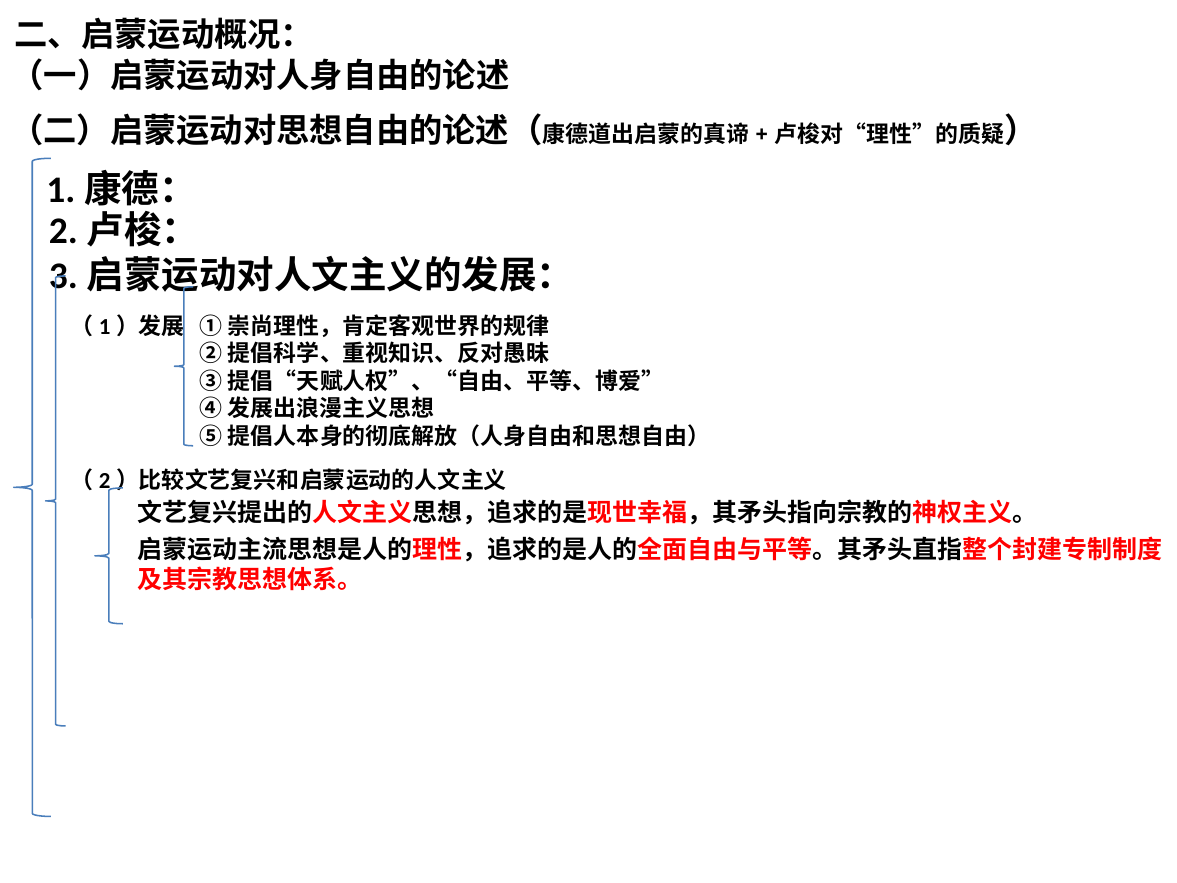

二、启蒙运动概况：
（一）启蒙运动对人身自由的论述
（二）启蒙运动对思想自由的论述（康德道出启蒙的真谛+卢梭对“理性”的质疑）
1.康德：

2.卢梭：
3.启蒙运动对人文主义的发展：

（1）发展
①崇尚理性，肯定客观世界的规律
②提倡科学、重视知识、反对愚昧
③提倡“天赋人权”、“自由、平等、博爱”
④发展出浪漫主义思想
⑤提倡人本身的彻底解放（人身自由和思想自由）
（2）比较文艺复兴和启蒙运动的人文主义

文艺复兴提出的人文主义思想，追求的是现世幸福，其矛头指向宗教的神权主义。
启蒙运动主流思想是人的理性，追求的是人的全面自由与平等。其矛头直指整个封建专制制度及其宗教思想体系。